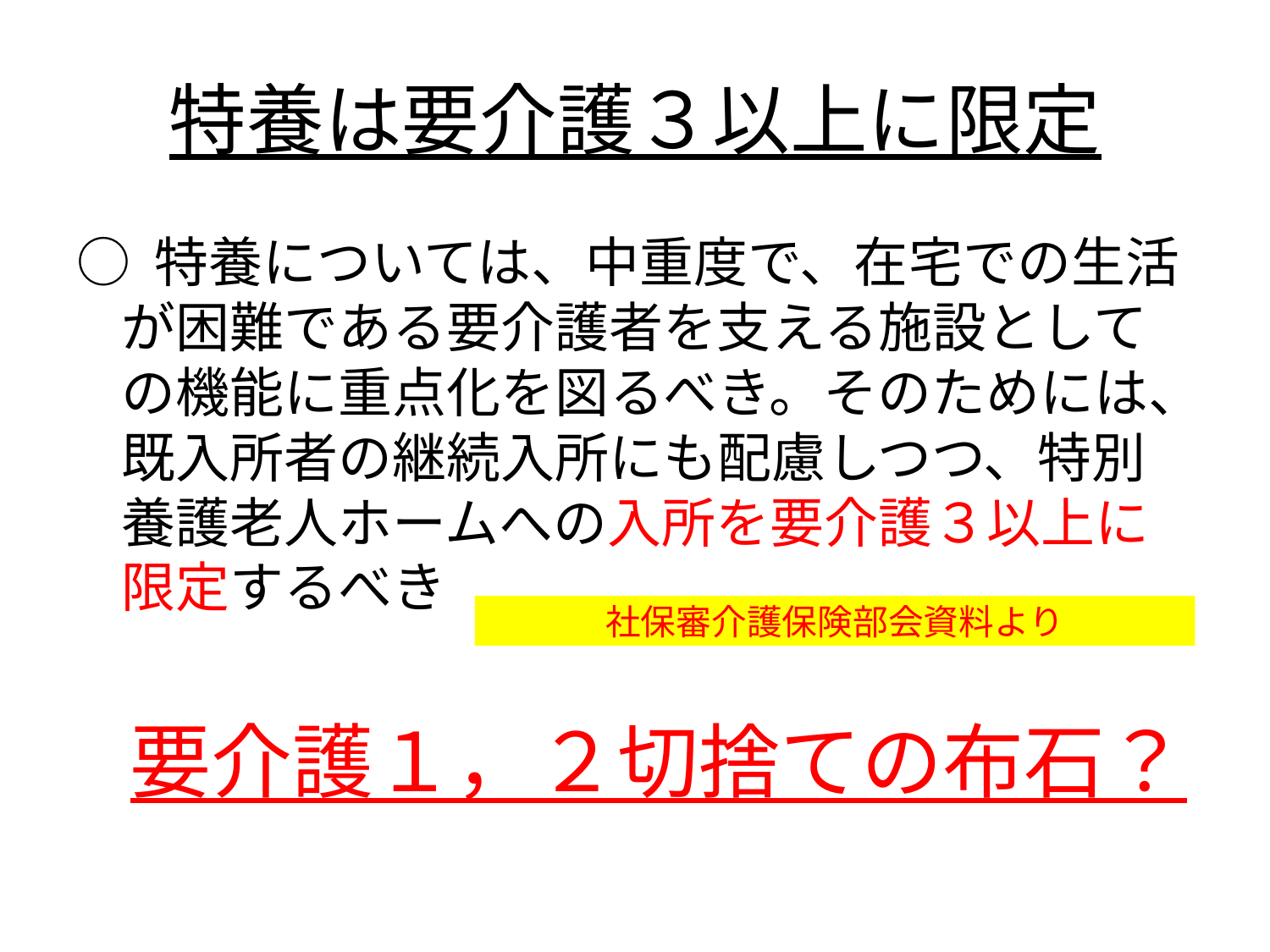

# 特養は要介護３以上に限定
○ 特養については、中重度で、在宅での生活が困難である要介護者を支える施設としての機能に重点化を図るべき。そのためには、既入所者の継続入所にも配慮しつつ、特別養護老人ホームへの入所を要介護３以上に限定するべき

　要介護１，２切捨ての布石？

社保審介護保険部会資料より